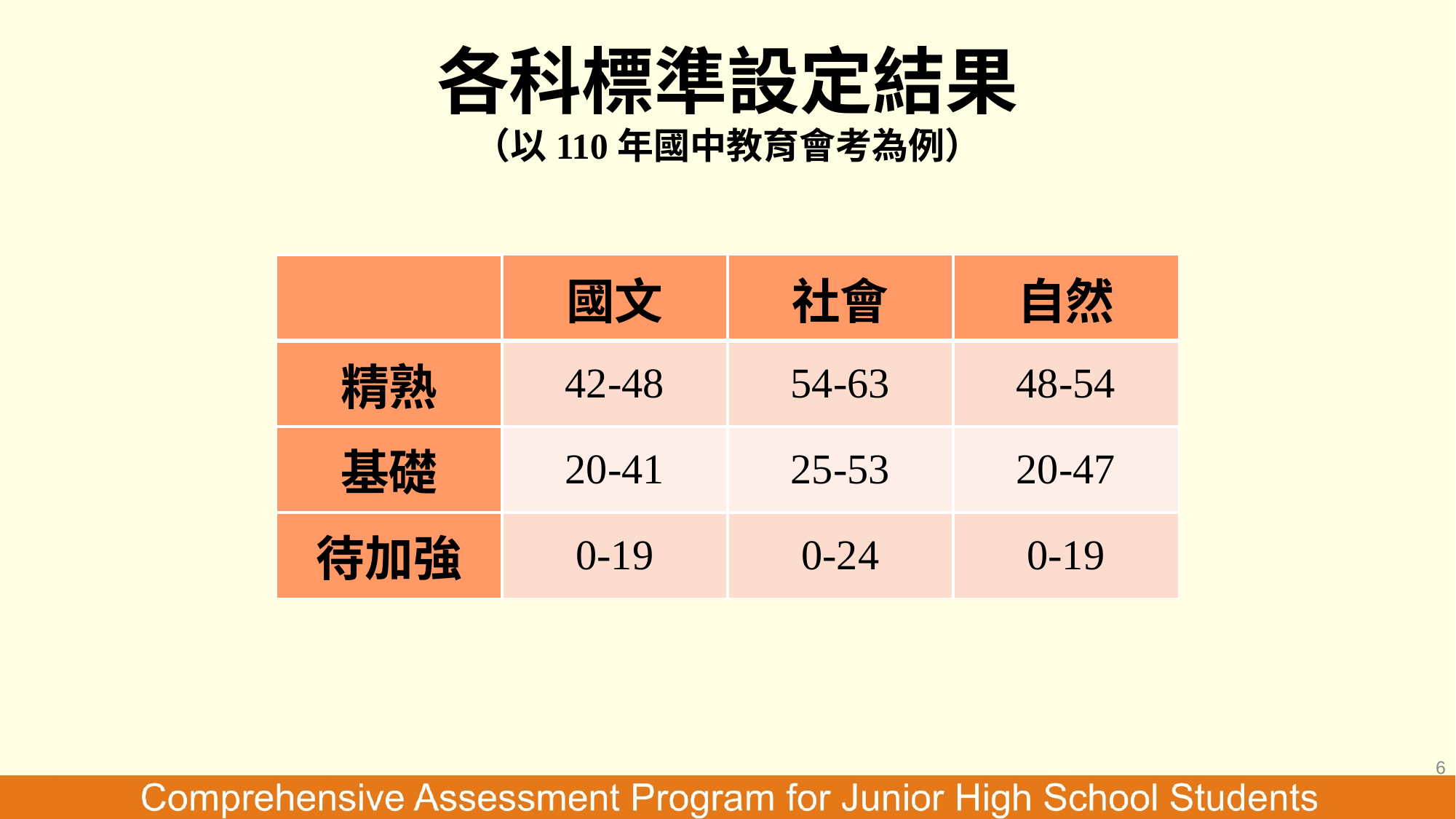

# 各科標準設定結果 （以110年國中教育會考為例）
|  | 國文 | 社會 | 自然 |
| --- | --- | --- | --- |
| 精熟 | 42-48 | 54-63 | 48-54 |
| 基礎 | 20-41 | 25-53 | 20-47 |
| 待加強 | 0-19 | 0-24 | 0-19 |
6